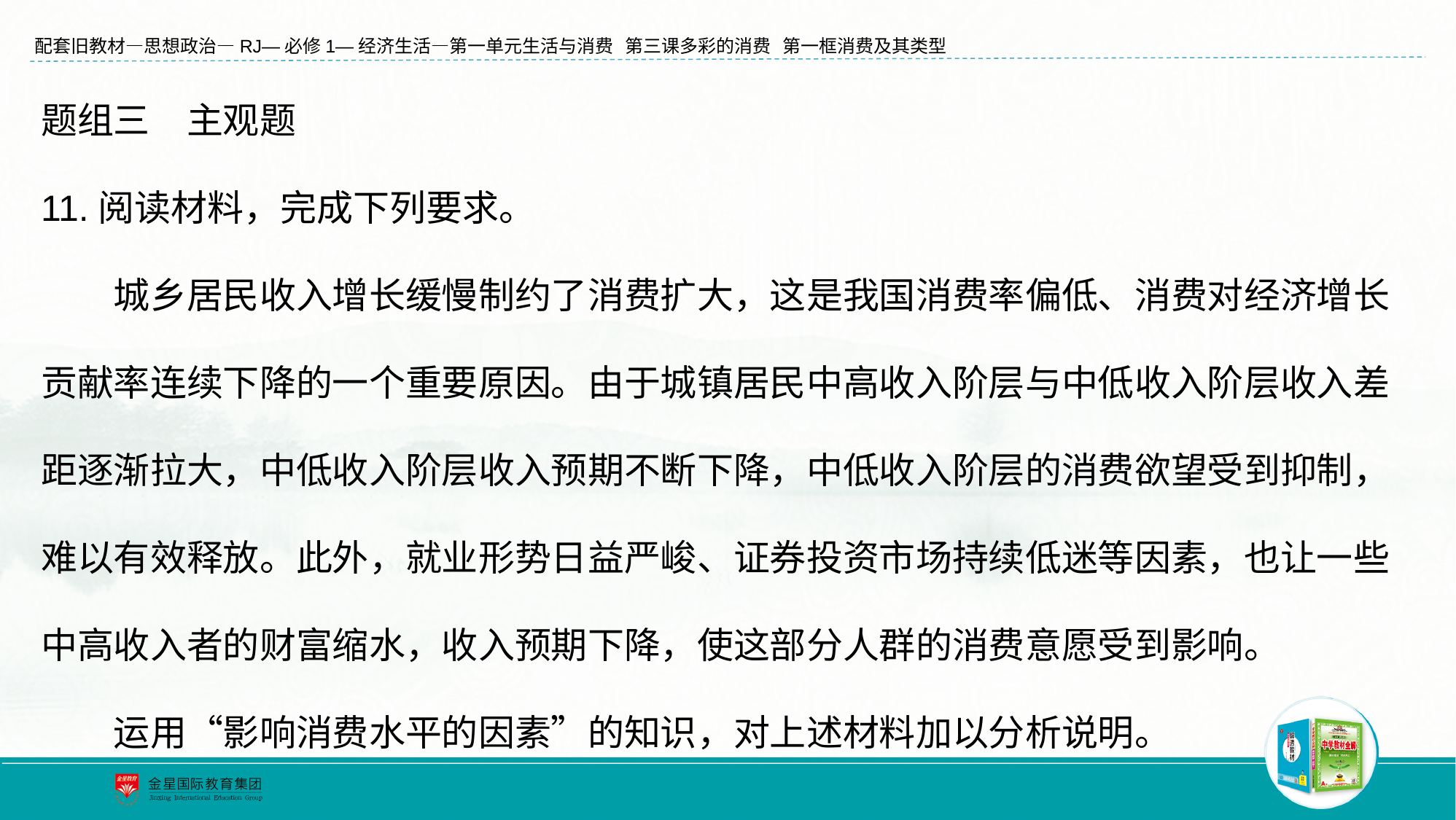

题组三　主观题
11.阅读材料，完成下列要求。
　　城乡居民收入增长缓慢制约了消费扩大，这是我国消费率偏低、消费对经济增长贡献率连续下降的一个重要原因。由于城镇居民中高收入阶层与中低收入阶层收入差距逐渐拉大，中低收入阶层收入预期不断下降，中低收入阶层的消费欲望受到抑制，难以有效释放。此外，就业形势日益严峻、证券投资市场持续低迷等因素，也让一些中高收入者的财富缩水，收入预期下降，使这部分人群的消费意愿受到影响。
　　运用“影响消费水平的因素”的知识，对上述材料加以分析说明。